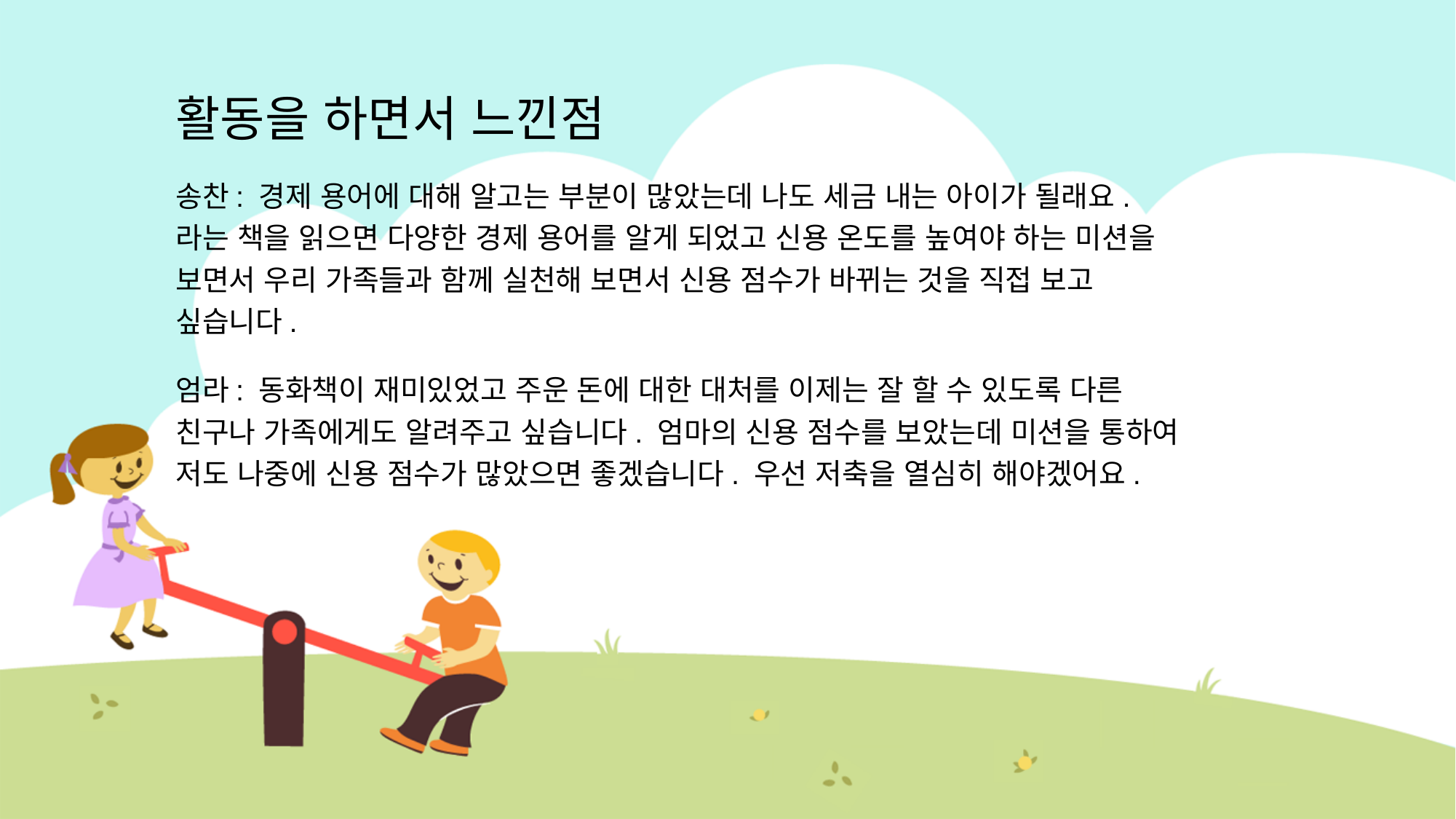

# 활동을 하면서 느낀점
송찬: 경제 용어에 대해 알고는 부분이 많았는데 나도 세금 내는 아이가 될래요. 라는 책을 읽으면 다양한 경제 용어를 알게 되었고 신용 온도를 높여야 하는 미션을 보면서 우리 가족들과 함께 실천해 보면서 신용 점수가 바뀌는 것을 직접 보고 싶습니다.
엄라: 동화책이 재미있었고 주운 돈에 대한 대처를 이제는 잘 할 수 있도록 다른 친구나 가족에게도 알려주고 싶습니다. 엄마의 신용 점수를 보았는데 미션을 통하여 저도 나중에 신용 점수가 많았으면 좋겠습니다. 우선 저축을 열심히 해야겠어요.